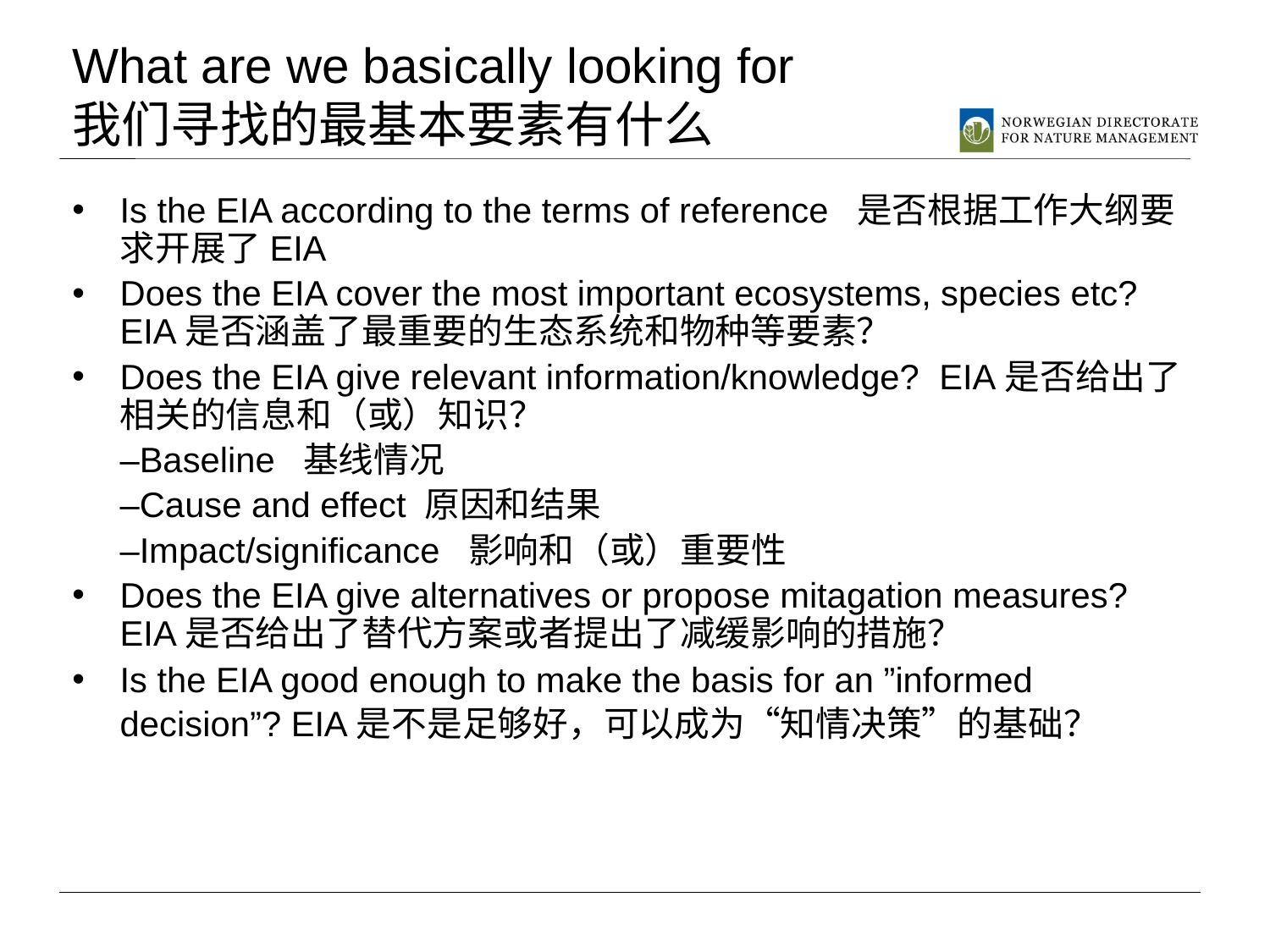

# What are we basically looking for 我们寻找的最基本要素有什么
Is the EIA according to the terms of reference  是否根据工作大纲要求开展了EIA
Does the EIA cover the most important ecosystems, species etc? EIA是否涵盖了最重要的生态系统和物种等要素？
Does the EIA give relevant information/knowledge?  EIA是否给出了相关的信息和（或）知识？
	–Baseline  基线情况
	–Cause and effect 原因和结果
	–Impact/significance  影响和（或）重要性
Does the EIA give alternatives or propose mitagation measures? EIA是否给出了替代方案或者提出了减缓影响的措施？
Is the EIA good enough to make the basis for an ”informed decision”? EIA是不是足够好，可以成为“知情决策”的基础？